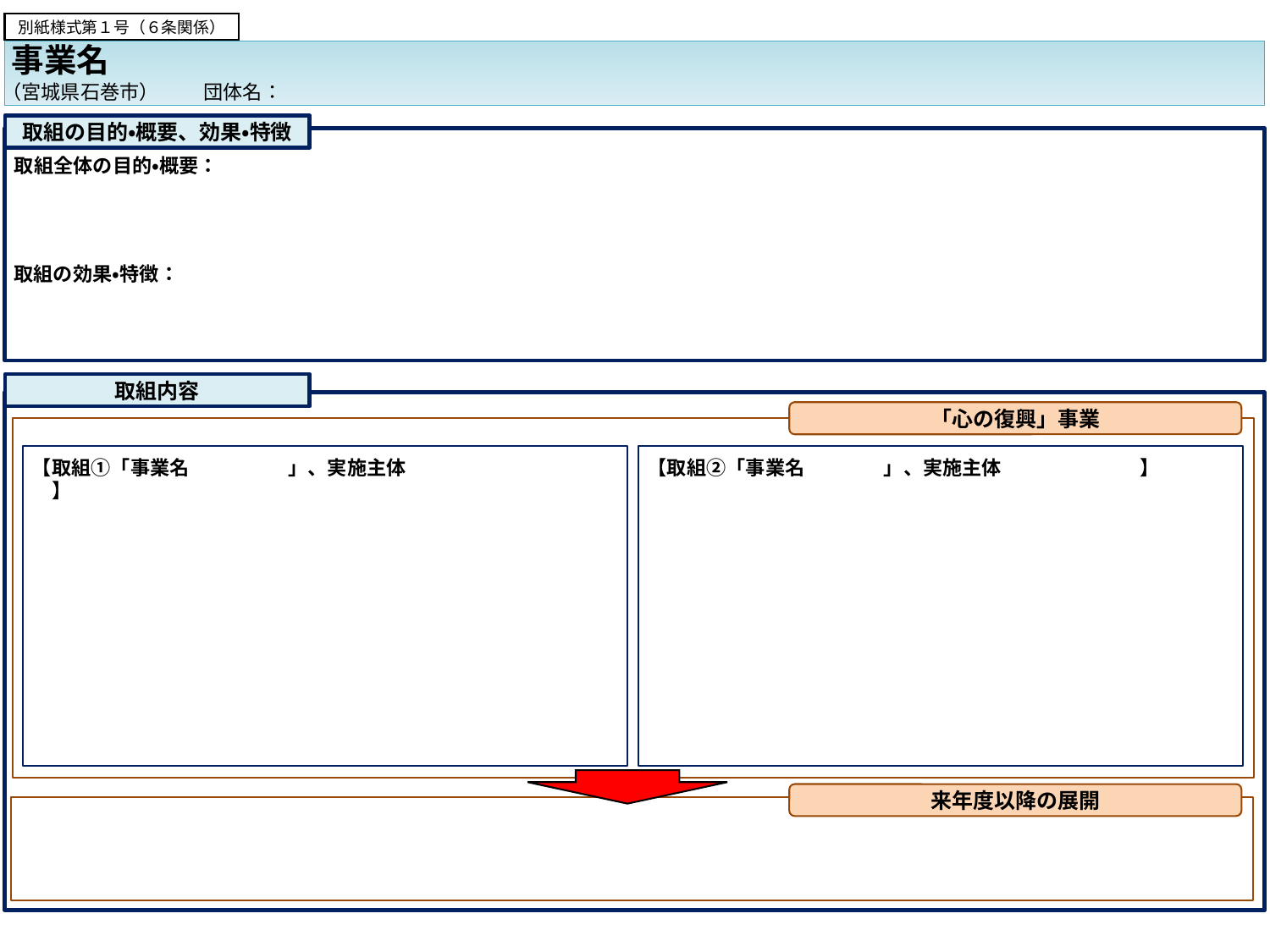

別紙様式第１号（６条関係）
事業名

（宮城県石巻市）
団体名：
取組の目的・概要、効果・特徴

取組全体の目的・概要：

取組の効果・特徴：

取組内容

「心の復興」事業

【取組①「事業名　　　　　」、実施主体　　　　　　　　　　】
【取組②「事業名　　　　」、実施主体　　　　　　　】

来年度以降の展開